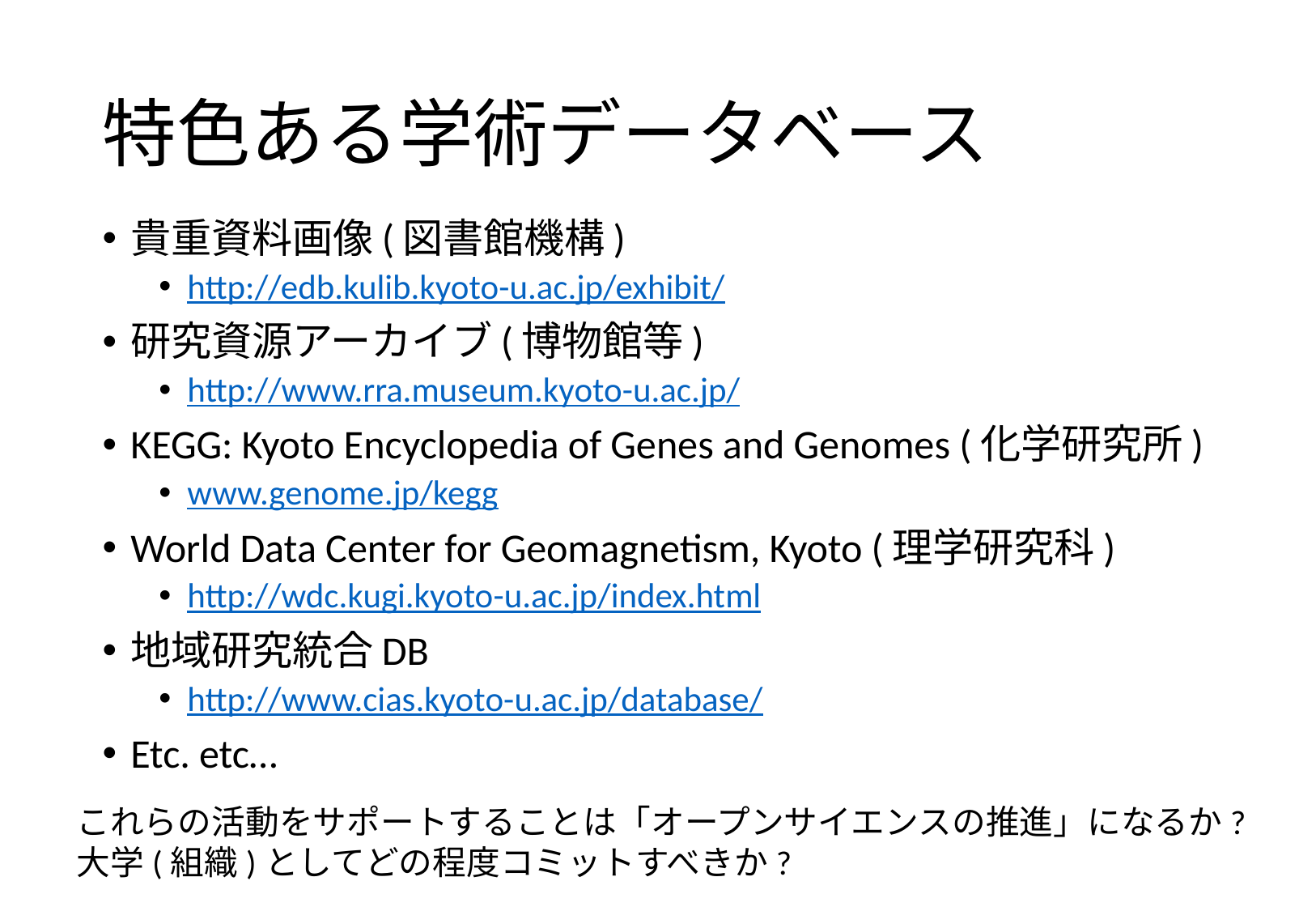

# 特色ある学術データベース
貴重資料画像(図書館機構)
http://edb.kulib.kyoto-u.ac.jp/exhibit/
研究資源アーカイブ(博物館等)
http://www.rra.museum.kyoto-u.ac.jp/
KEGG: Kyoto Encyclopedia of Genes and Genomes (化学研究所)
www.genome.jp/kegg
World Data Center for Geomagnetism, Kyoto (理学研究科)
http://wdc.kugi.kyoto-u.ac.jp/index.html
地域研究統合DB
http://www.cias.kyoto-u.ac.jp/database/
Etc. etc…
これらの活動をサポートすることは「オープンサイエンスの推進」になるか?
大学(組織)としてどの程度コミットすべきか?